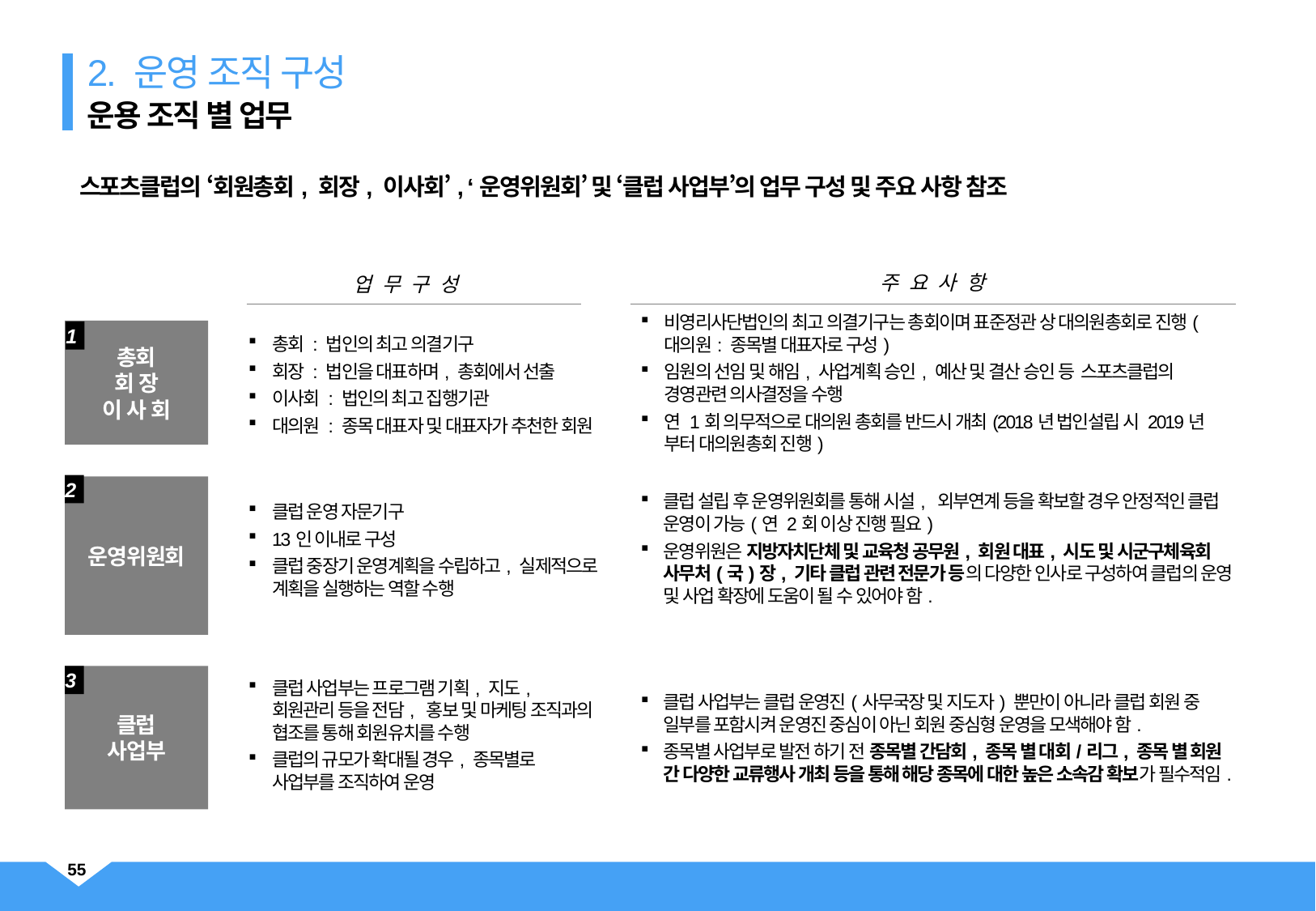

2. 운영 조직 구성
운용 조직 별 업무
스포츠클럽의 ‘회원총회, 회장, 이사회’, ‘운영위원회’ 및 ‘클럽 사업부’의 업무 구성 및 주요 사항 참조
주요사항
업무구성
비영리사단법인의 최고 의결기구는 총회이며 표준정관 상 대의원총회로 진행(대의원: 종목별 대표자로 구성)
임원의 선임 및 해임, 사업계획 승인, 예산 및 결산 승인 등  스포츠클럽의 경영관련 의사결정을 수행
연 1회 의무적으로 대의원 총회를 반드시 개최(2018년 법인설립 시 2019년 부터 대의원총회 진행)
총회
회 장
이 사 회
1
총회 : 법인의 최고 의결기구
회장 : 법인을 대표하며, 총회에서 선출
이사회 : 법인의 최고 집행기관
대의원 : 종목 대표자 및 대표자가 추천한 회원
2
운영위원회
클럽 설립 후 운영위원회를 통해 시설,  외부연계 등을 확보할 경우 안정적인 클럽 운영이 가능(연 2회 이상 진행 필요)
운영위원은 지방자치단체 및 교육청 공무원, 회원 대표, 시도 및 시군구체육회 사무처(국)장, 기타 클럽 관련 전문가 등의 다양한 인사로 구성하여 클럽의 운영 및 사업 확장에 도움이 될 수 있어야 함.
클럽 운영 자문기구
13인 이내로 구성
클럽 중장기 운영계획을 수립하고, 실제적으로 계획을 실행하는 역할 수행
클럽
사업부
3
클럽 사업부는 프로그램 기획, 지도, 회원관리 등을 전담,  홍보 및 마케팅 조직과의 협조를 통해 회원유치를 수행
클럽의 규모가 확대될 경우, 종목별로 사업부를 조직하여 운영
클럽 사업부는 클럽 운영진(사무국장 및 지도자) 뿐만이 아니라 클럽 회원 중 일부를 포함시켜 운영진 중심이 아닌 회원 중심형 운영을 모색해야 함.
종목별 사업부로 발전 하기 전 종목별 간담회, 종목 별 대회/리그, 종목 별 회원 간 다양한 교류행사 개최 등을 통해 해당 종목에 대한 높은 소속감 확보가 필수적임.